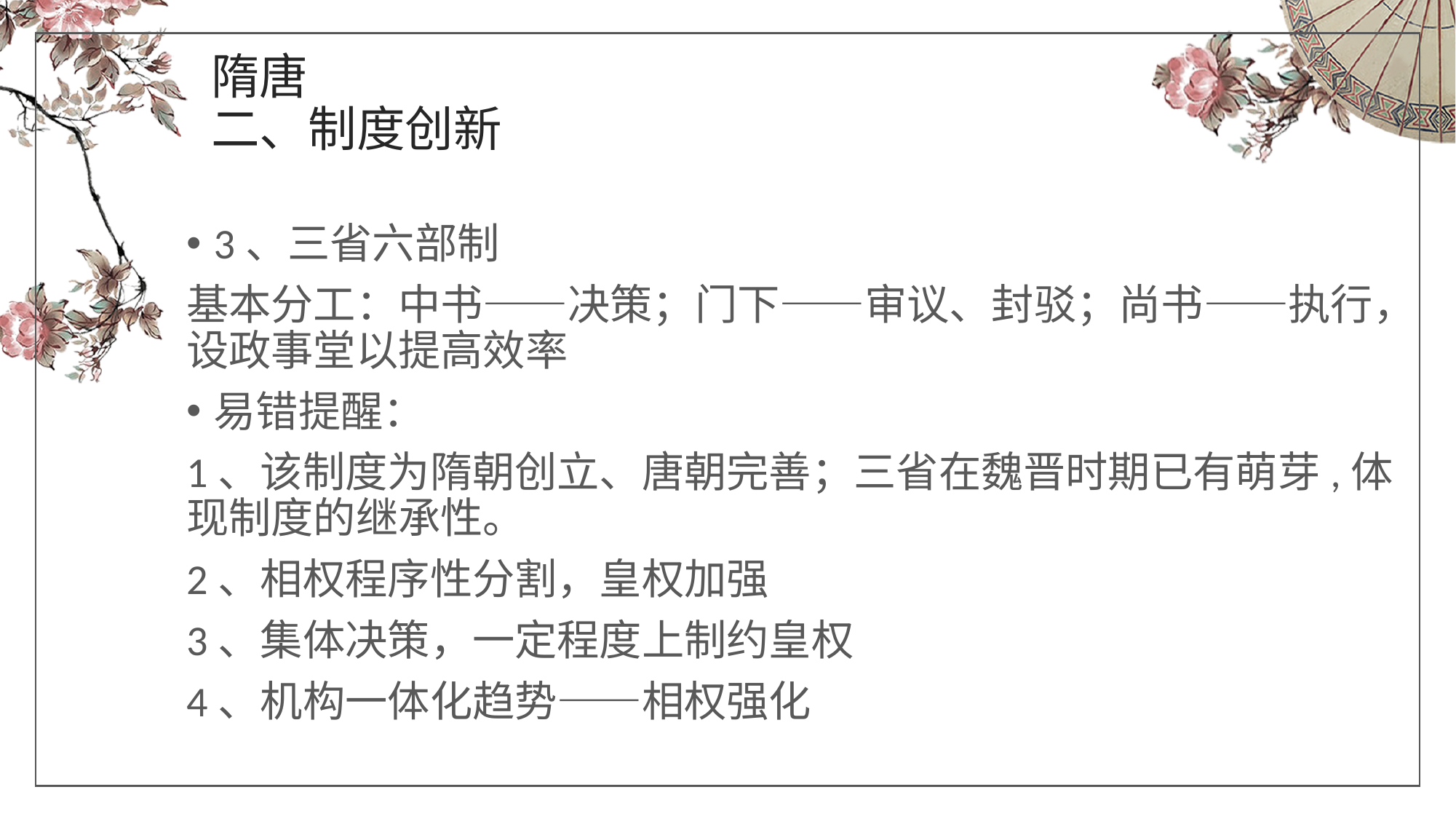

隋唐
二、制度创新
3、三省六部制
基本分工：中书——决策；门下——审议、封驳；尚书——执行，设政事堂以提高效率
易错提醒：
1、该制度为隋朝创立、唐朝完善；三省在魏晋时期已有萌芽,体现制度的继承性。
2、相权程序性分割，皇权加强
3、集体决策，一定程度上制约皇权
4、机构一体化趋势——相权强化